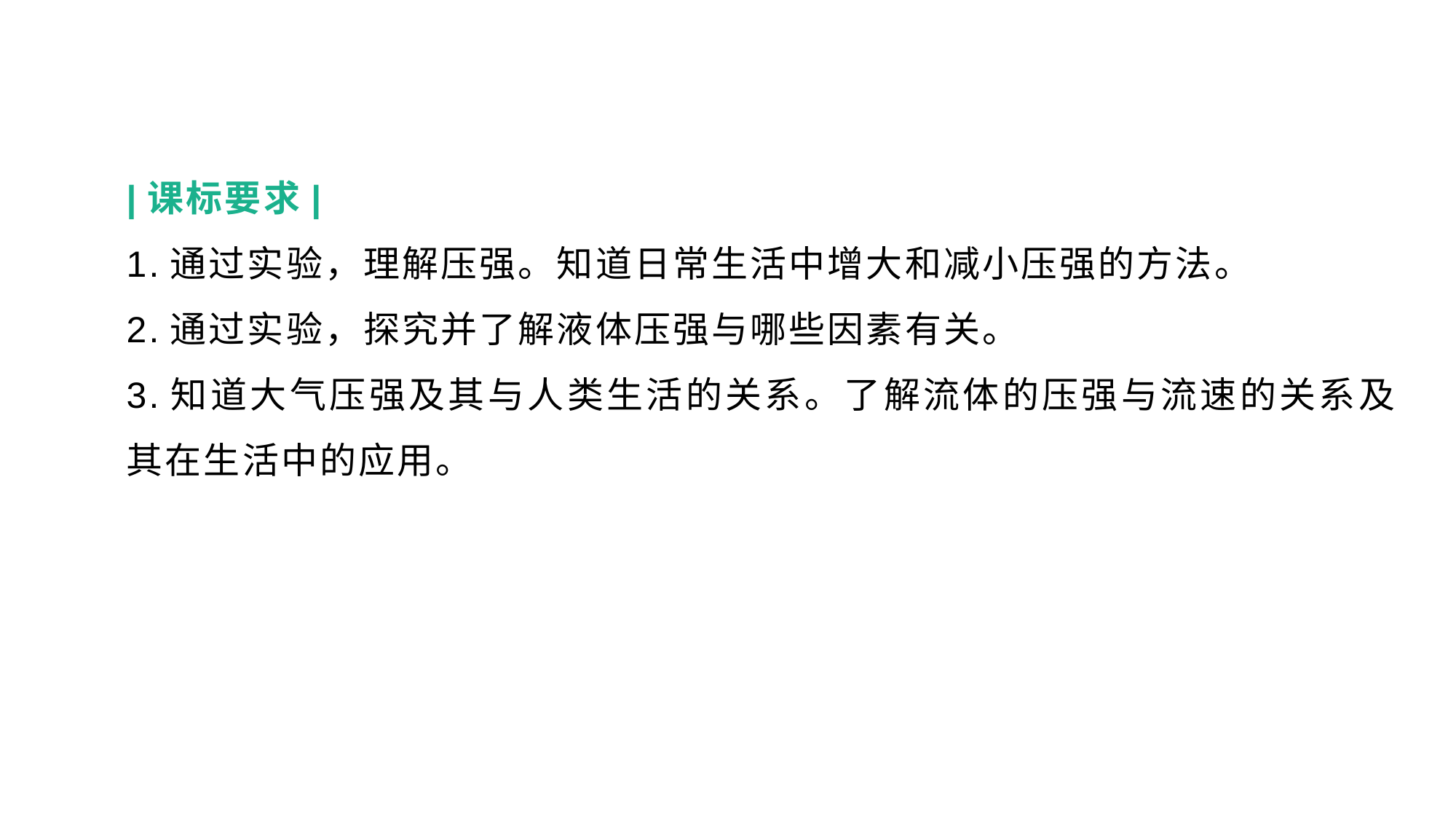

|课标要求|
1.通过实验，理解压强。知道日常生活中增大和减小压强的方法。
2.通过实验，探究并了解液体压强与哪些因素有关。
3.知道大气压强及其与人类生活的关系。了解流体的压强与流速的关系及其在生活中的应用。
思维导图 构建体系